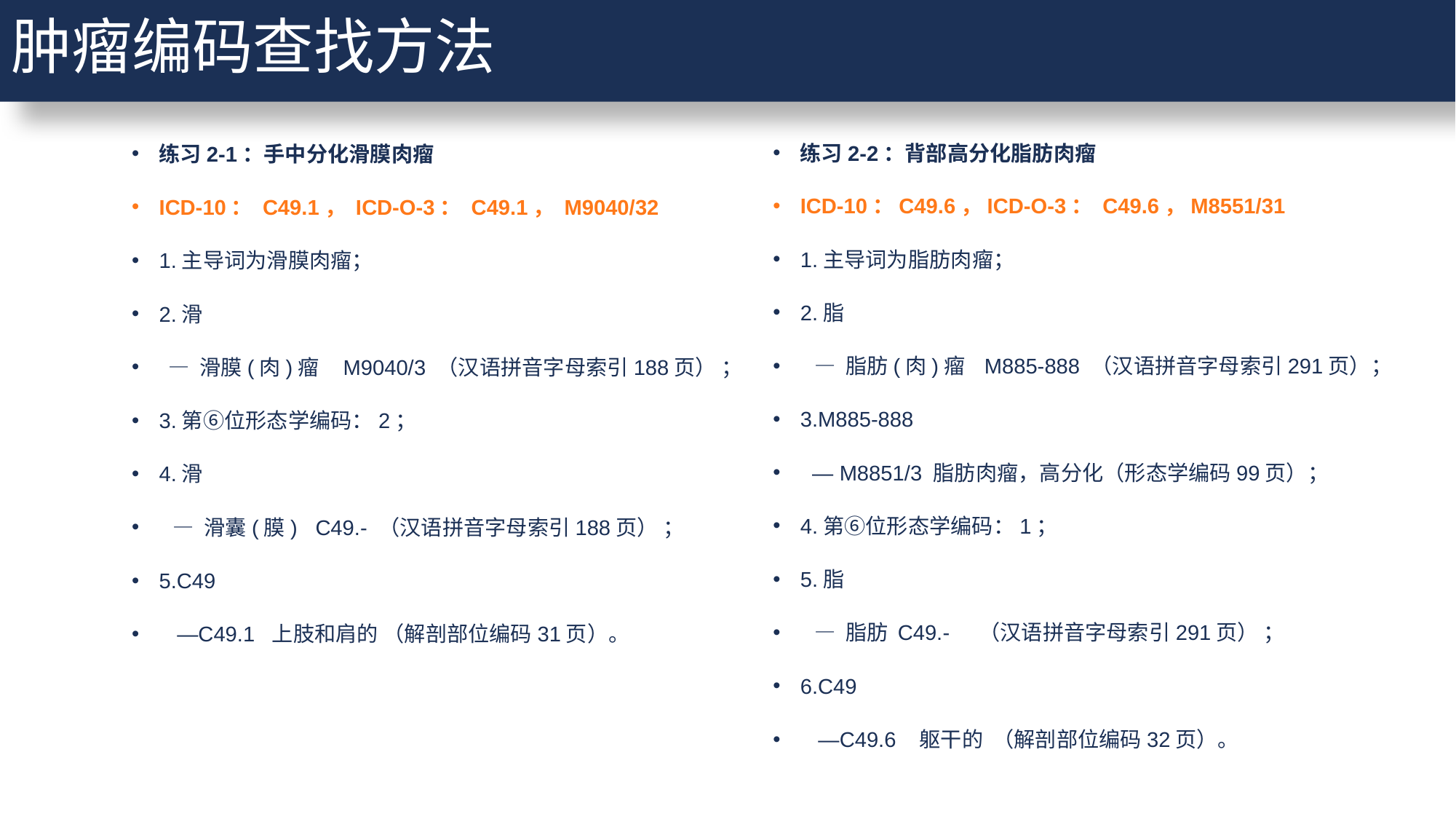

肿瘤编码查找方法
练习2-2：背部高分化脂肪肉瘤
练习2-1：手中分化滑膜肉瘤
ICD-10： C49.1， ICD-O-3： C49.1， M9040/32
1.主导词为滑膜肉瘤；
2.滑
  — 滑膜(肉)瘤    M9040/3 （汉语拼音字母索引188页） ；
3.第⑥位形态学编码：2；
4.滑
   — 滑囊(膜)   C49.- （汉语拼音字母索引188页） ；
5.C49
   —C49.1  上肢和肩的 （解剖部位编码31页）。
ICD-10：C49.6，ICD-O-3： C49.6，M8551/31
1.主导词为脂肪肉瘤；
2.脂
   — 脂肪(肉)瘤   M885-888 （汉语拼音字母索引291页）；
3.M885-888
  — M8851/3 脂肪肉瘤，高分化（形态学编码99页）；
4.第⑥位形态学编码：1；
5.脂
   — 脂肪 C49.-    （汉语拼音字母索引291页） ；
6.C49
   —C49.6   躯干的  （解剖部位编码32页）。